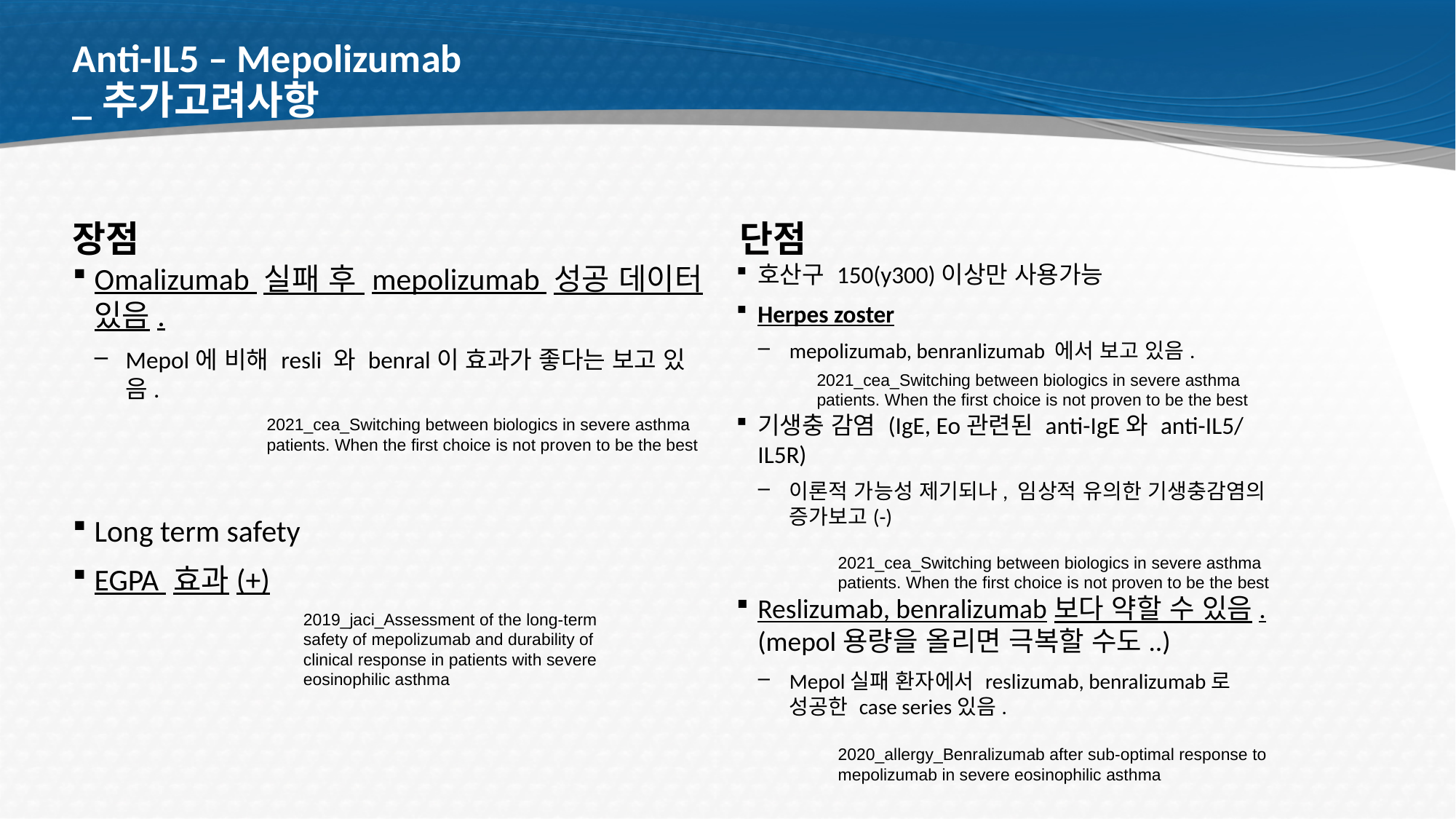

# Anti-IL5 – Mepolizumab _추가고려사항
장점
단점
호산구 150(y300)이상만 사용가능
Herpes zoster
mepolizumab, benranlizumab 에서 보고 있음.

기생충 감염 (IgE, Eo관련된 anti-IgE와 anti-IL5/IL5R)
이론적 가능성 제기되나, 임상적 유의한 기생충감염의 증가보고(-)

Reslizumab, benralizumab보다 약할 수 있음. (mepol용량을 올리면 극복할 수도..)
Mepol실패 환자에서 reslizumab, benralizumab로 성공한 case series있음.

Omalizumab 실패 후 mepolizumab 성공 데이터 있음.
Mepol에 비해 resli 와 benral이 효과가 좋다는 보고 있음.

Long term safety
EGPA 효과(+)

2021_cea_Switching between biologics in severe asthma patients. When the first choice is not proven to be the best
2021_cea_Switching between biologics in severe asthma patients. When the first choice is not proven to be the best
2021_cea_Switching between biologics in severe asthma patients. When the first choice is not proven to be the best
2019_jaci_Assessment of the long-term safety of mepolizumab and durability of clinical response in patients with severe eosinophilic asthma
2020_allergy_Benralizumab after sub‐optimal response to mepolizumab in severe eosinophilic asthma